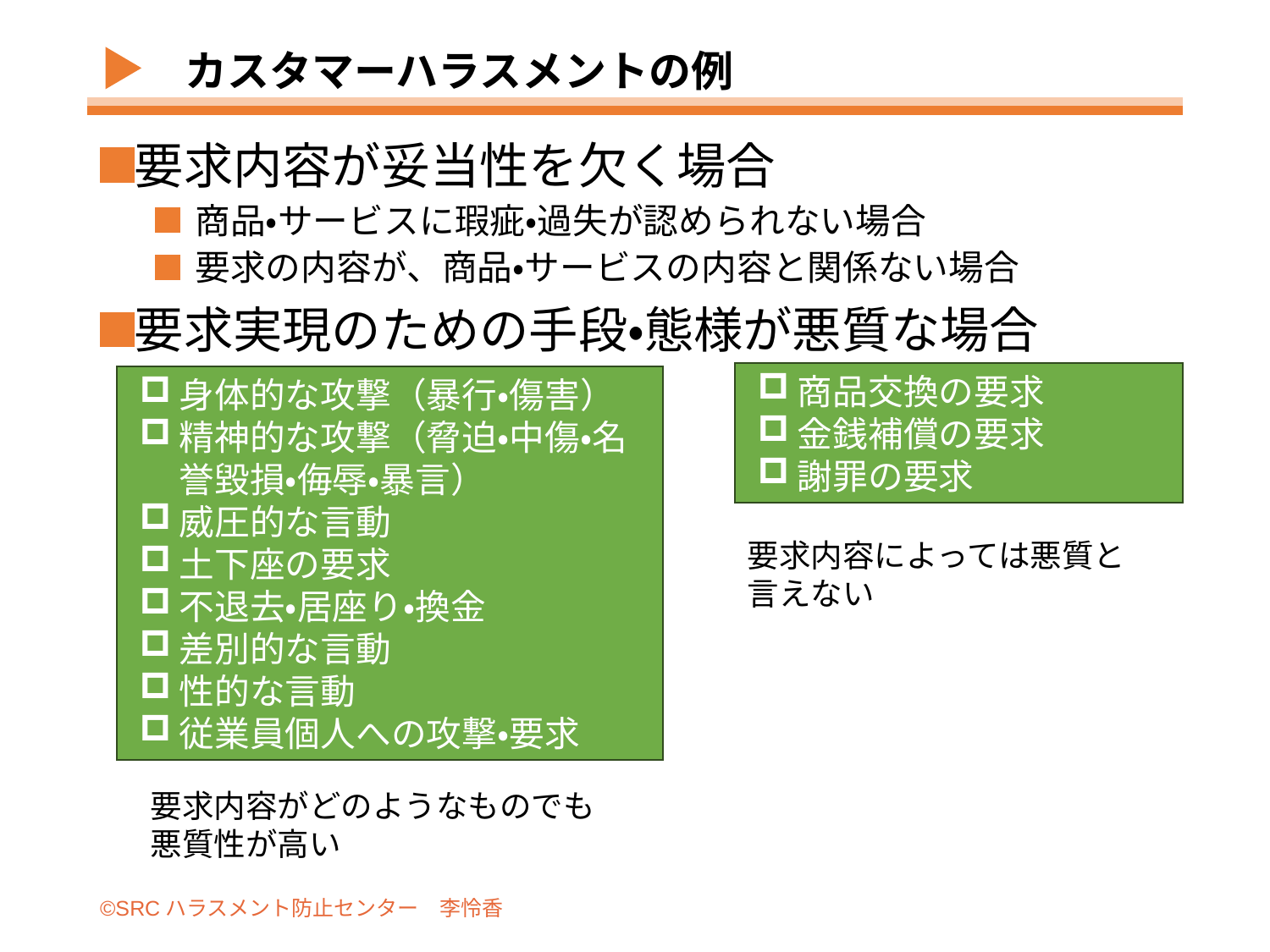

# カスタマーハラスメントの例
要求内容が妥当性を欠く場合
商品・サービスに瑕疵・過失が認められない場合
要求の内容が、商品・サービスの内容と関係ない場合
要求実現のための手段・態様が悪質な場合

商品交換の要求
金銭補償の要求
謝罪の要求
身体的な攻撃（暴行・傷害）
精神的な攻撃（脅迫・中傷・名誉毀損・侮辱・暴言）
威圧的な言動
土下座の要求
不退去・居座り・換金
差別的な言動
性的な言動
従業員個人への攻撃・要求
要求内容によっては悪質と
言えない
要求内容がどのようなものでも
悪質性が高い
©SRCハラスメント防止センター　李怜香